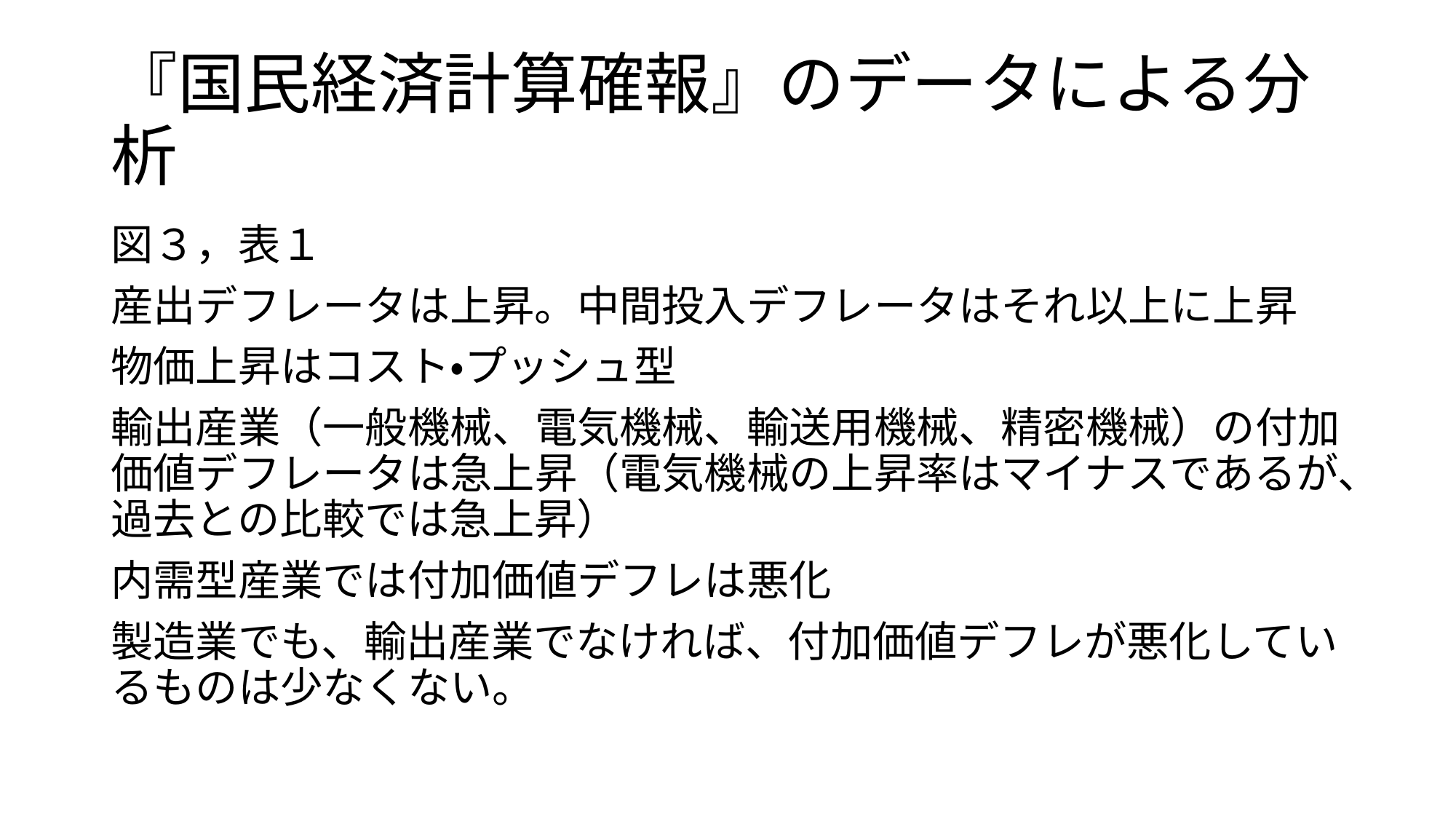

# 『国民経済計算確報』のデータによる分析
図３，表１
産出デフレータは上昇。中間投入デフレータはそれ以上に上昇
物価上昇はコスト・プッシュ型
輸出産業（一般機械、電気機械、輸送用機械、精密機械）の付加価値デフレータは急上昇（電気機械の上昇率はマイナスであるが、過去との比較では急上昇）
内需型産業では付加価値デフレは悪化
製造業でも、輸出産業でなければ、付加価値デフレが悪化しているものは少なくない。